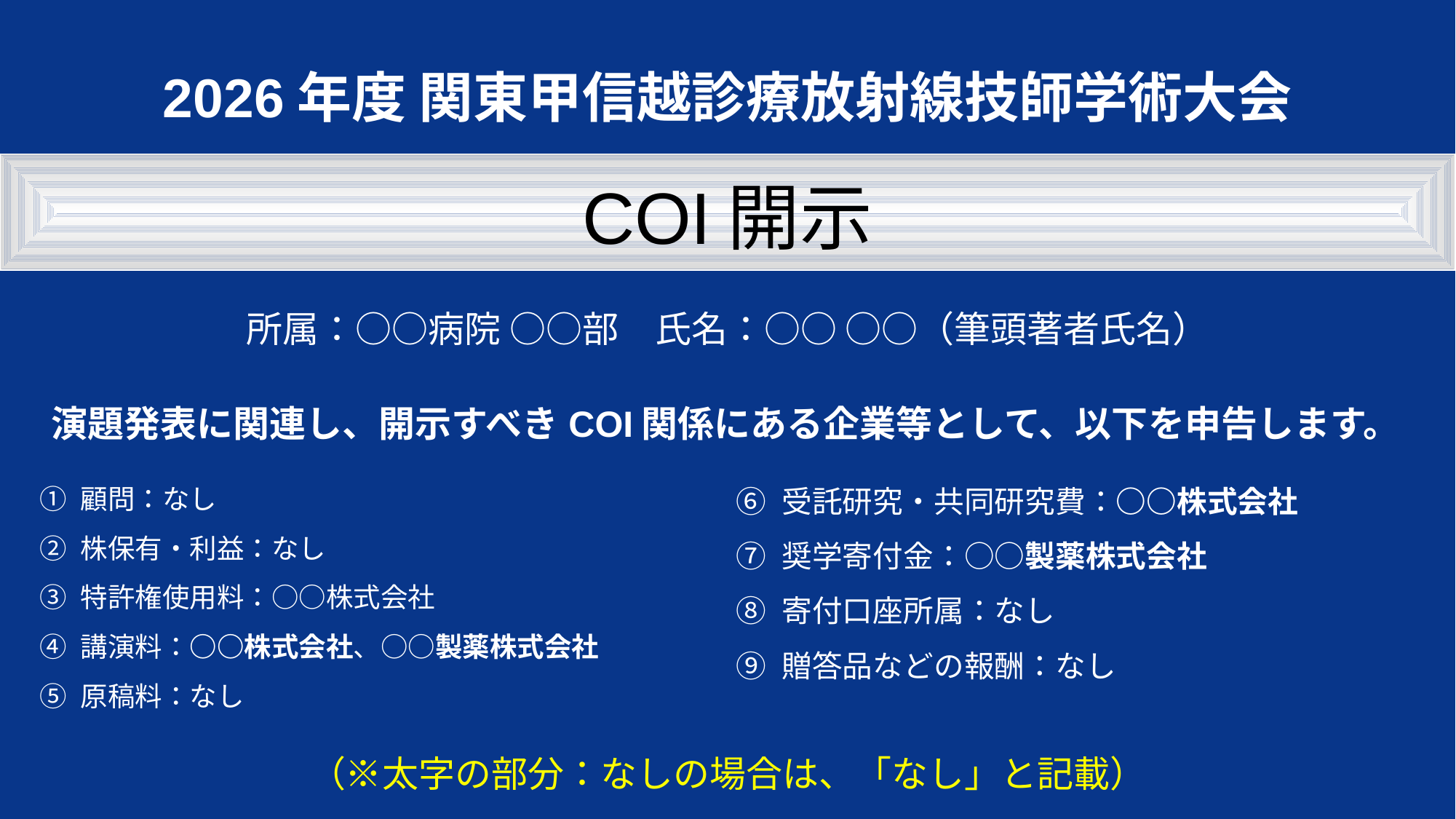

# 2026年度 関東甲信越診療放射線技師学術大会
| COI開示 |
| --- |
所属：○○病院 ○○部　氏名：○○ ○○（筆頭著者氏名）
演題発表に関連し、開示すべきCOI関係にある企業等として、以下を申告します。
① 顧問：なし
② 株保有・利益：なし
③ 特許権使用料：○○株式会社
④ 講演料：○○株式会社、○○製薬株式会社
⑤ 原稿料：なし
⑥ 受託研究・共同研究費：○○株式会社
⑦ 奨学寄付金：○○製薬株式会社
⑧ 寄付口座所属：なし
⑨ 贈答品などの報酬：なし

（※太字の部分：なしの場合は、「なし」と記載）